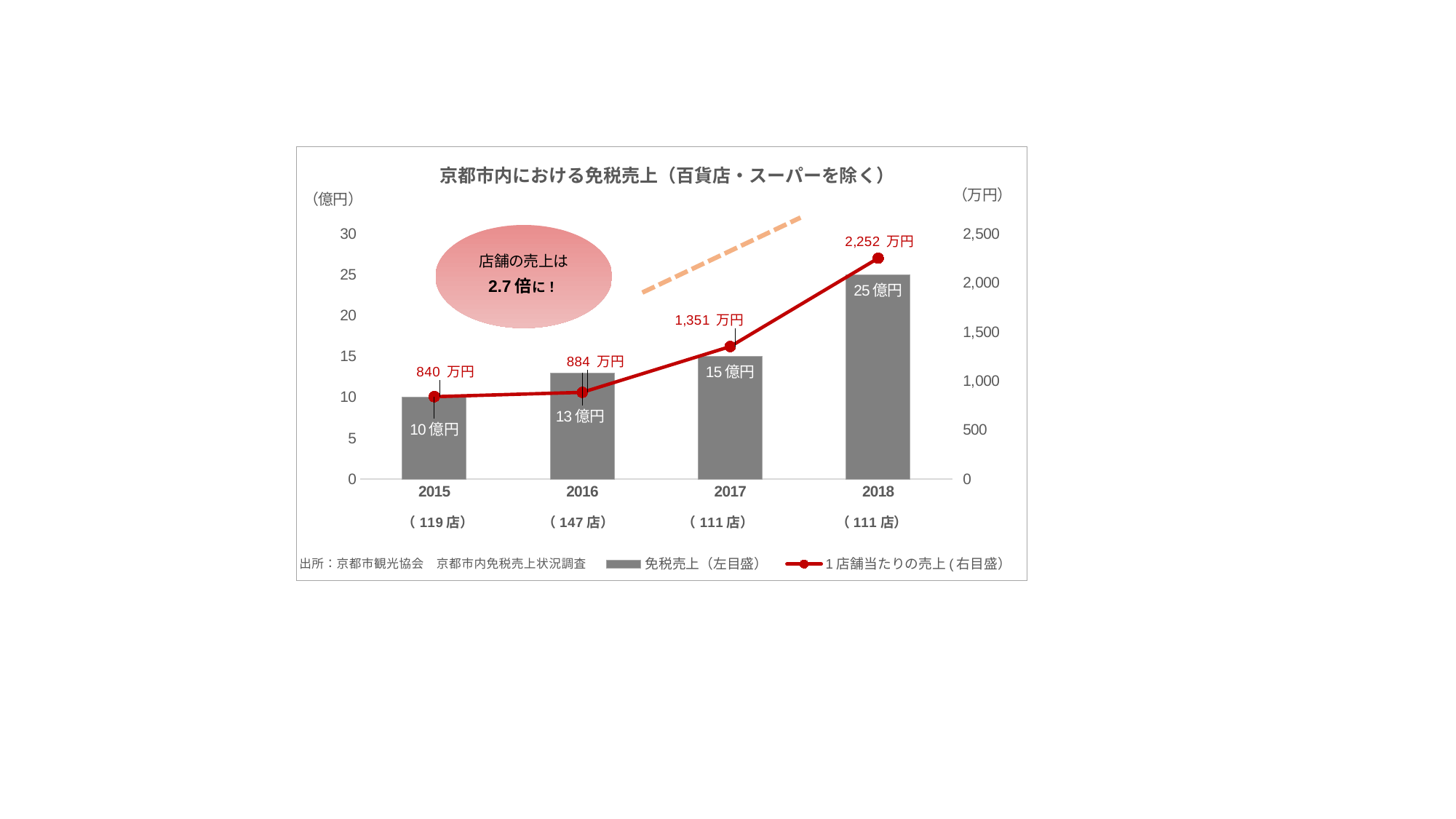

### Chart: 京都市内における免税売上（百貨店・スーパーを除く）

| Category |  |  |
|---|---|---|
| 2015 | 10.0 | 840.3 |
| 2016 | 13.0 | 884.4 |
| 2017 | 15.0 | 1351.4 |
| 2018 | 25.0 | 2252.0 |